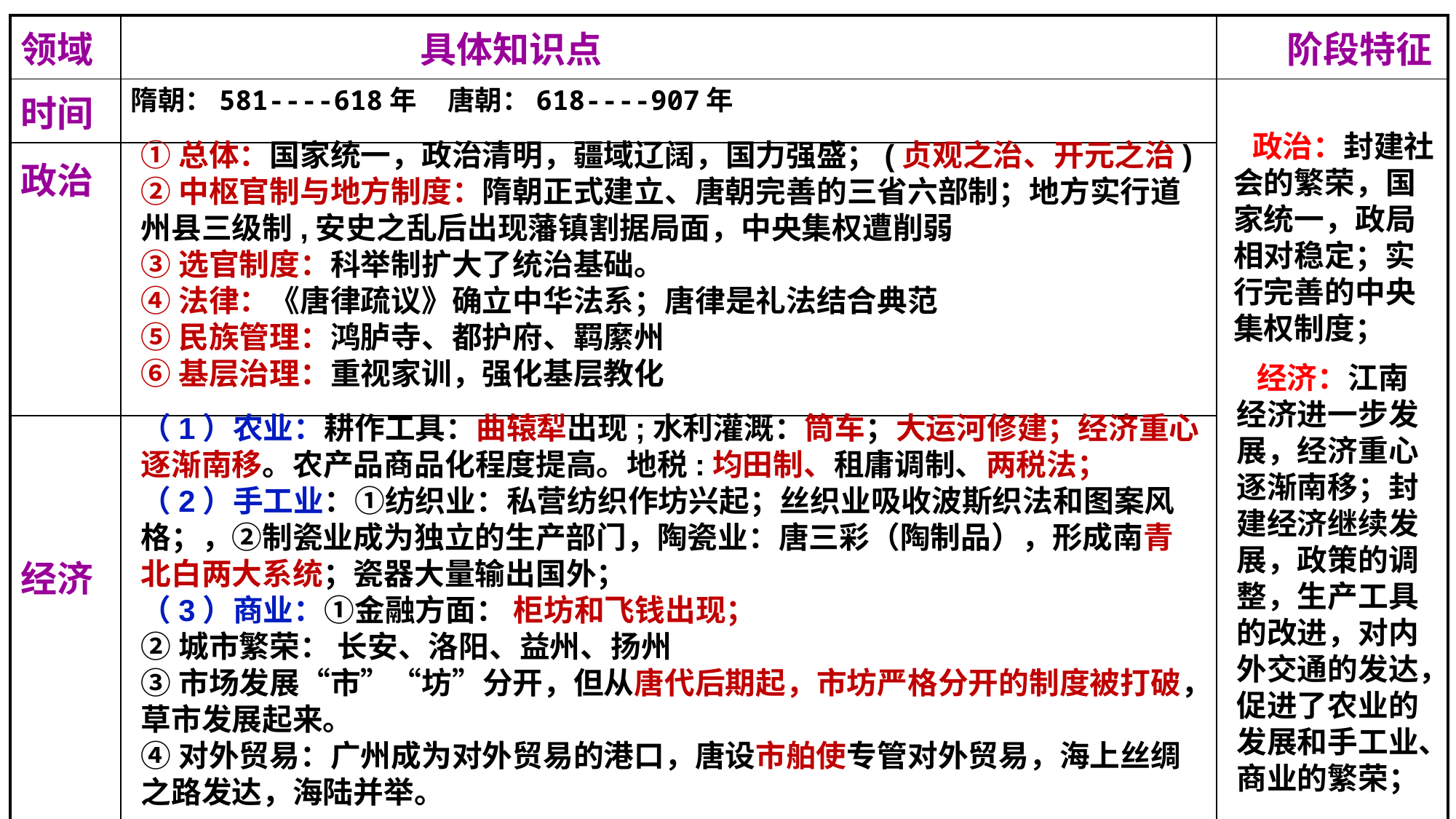

| 领域 | 具体知识点 | 阶段特征 |
| --- | --- | --- |
| 时间 |  |  |
| 政治 |  |  |
| 经济 |  |  |
隋朝：581----618年     唐朝：618----907年
  政治：封建社会的繁荣，国家统一，政局相对稳定；实行完善的中央集权制度；
①总体：国家统一，政治清明，疆域辽阔，国力强盛；(贞观之治、开元之治)
②中枢官制与地方制度：隋朝正式建立、唐朝完善的三省六部制；地方实行道州县三级制,安史之乱后出现藩镇割据局面，中央集权遭削弱
③选官制度：科举制扩大了统治基础。
④法律：《唐律疏议》确立中华法系；唐律是礼法结合典范
⑤民族管理：鸿胪寺、都护府、羁縻州
⑥基层治理：重视家训，强化基层教化
  经济：江南经济进一步发展，经济重心逐渐南移；封建经济继续发展，政策的调整，生产工具的改进，对内外交通的发达，促进了农业的发展和手工业、商业的繁荣；
（1）农业：耕作工具：曲辕犁出现;水利灌溉：筒车；大运河修建；经济重心逐渐南移。农产品商品化程度提高。地税:均田制、租庸调制、两税法；
（2）手工业：①纺织业：私营纺织作坊兴起；丝织业吸收波斯织法和图案风格；，②制瓷业成为独立的生产部门，陶瓷业：唐三彩（陶制品），形成南青北白两大系统；瓷器大量输出国外；
（3）商业：①金融方面： 柜坊和飞钱出现；
②城市繁荣： 长安、洛阳、益州、扬州
③市场发展“市”“坊”分开，但从唐代后期起，市坊严格分开的制度被打破，草市发展起来。
④对外贸易：广州成为对外贸易的港口，唐设市舶使专管对外贸易，海上丝绸之路发达，海陆并举。